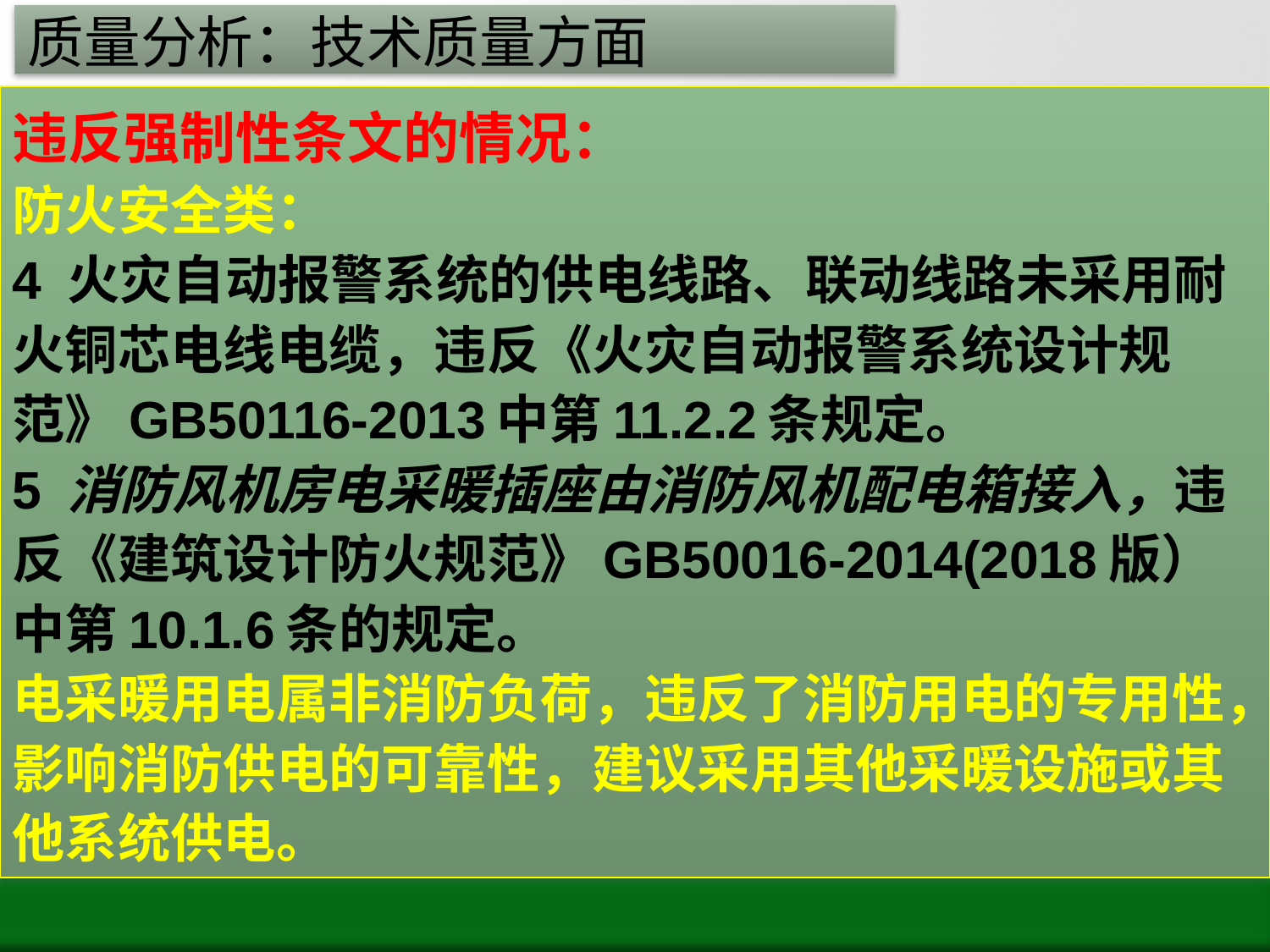

# 质量分析：技术质量方面
违反强制性条文的情况：
防火安全类：
4 火灾自动报警系统的供电线路、联动线路未采用耐火铜芯电线电缆，违反《火灾自动报警系统设计规范》GB50116-2013中第11.2.2条规定。
5 消防风机房电采暖插座由消防风机配电箱接入，违反《建筑设计防火规范》GB50016-2014(2018版）中第10.1.6条的规定。
电采暖用电属非消防负荷，违反了消防用电的专用性，影响消防供电的可靠性，建议采用其他采暖设施或其他系统供电。